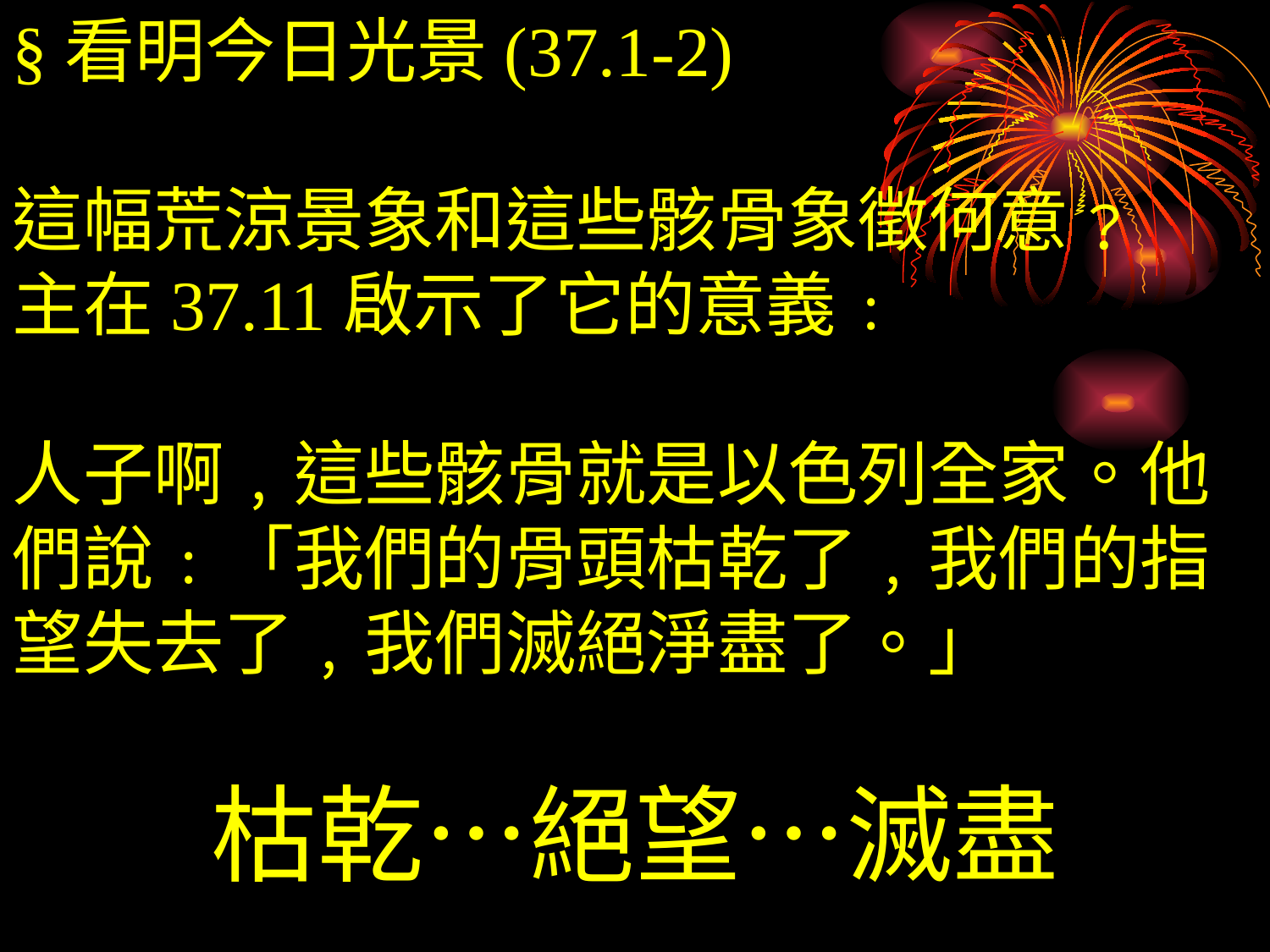

§看明今日光景(37.1-2)

這幅荒涼景象和這些骸骨象徵何意﹖
主在37.11啟示了它的意義﹕

人子啊﹐這些骸骨就是以色列全家。他們說﹕「我們的骨頭枯乾了﹐我們的指望失去了﹐我們滅絕淨盡了。」

枯乾…絕望…滅盡